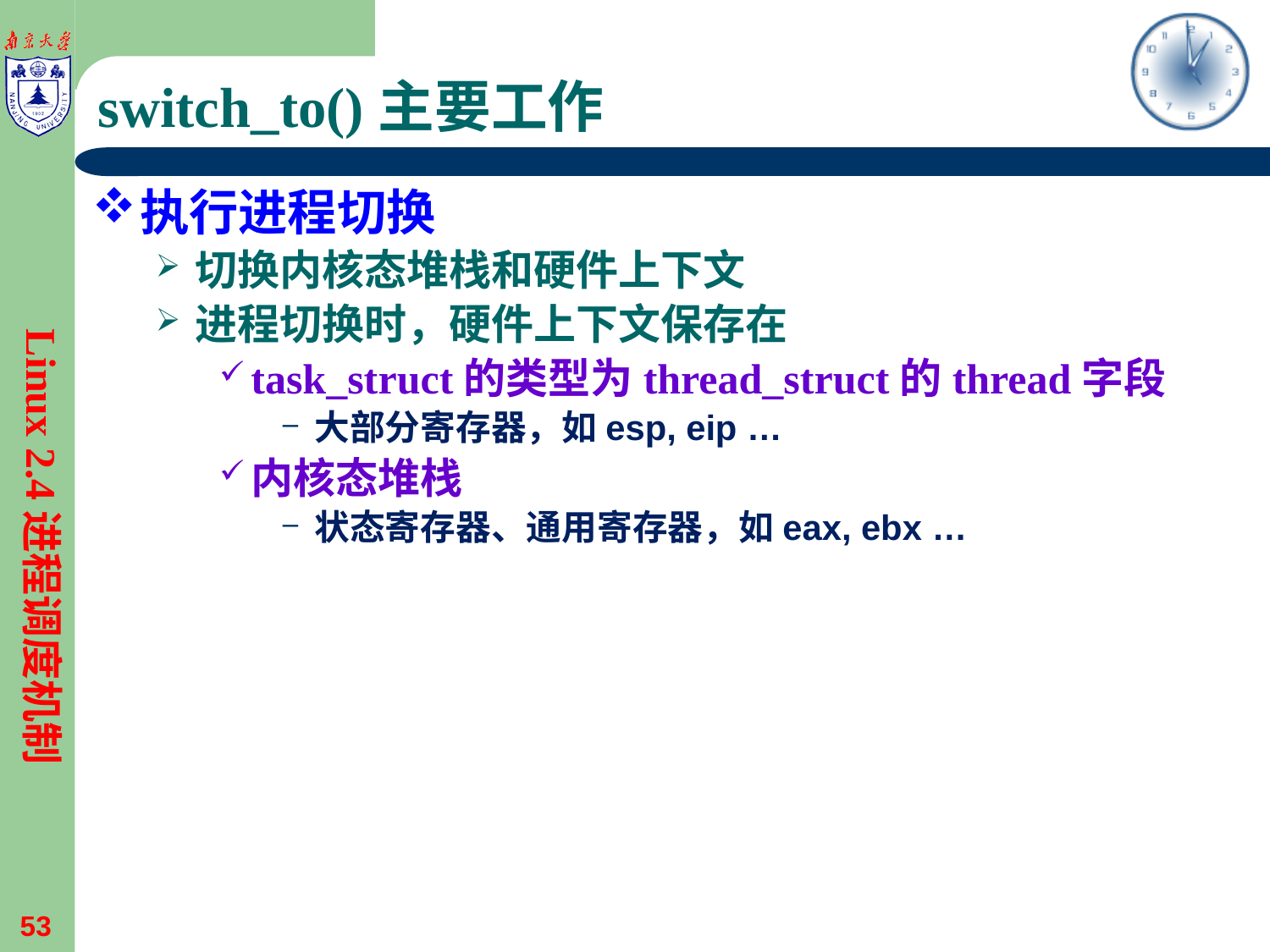

# switch_to()主要工作
执行进程切换
切换内核态堆栈和硬件上下文
进程切换时，硬件上下文保存在
task_struct的类型为thread_struct的thread字段
大部分寄存器，如esp, eip …
内核态堆栈
状态寄存器、通用寄存器，如eax, ebx …

Linux 2.4进程调度机制
53